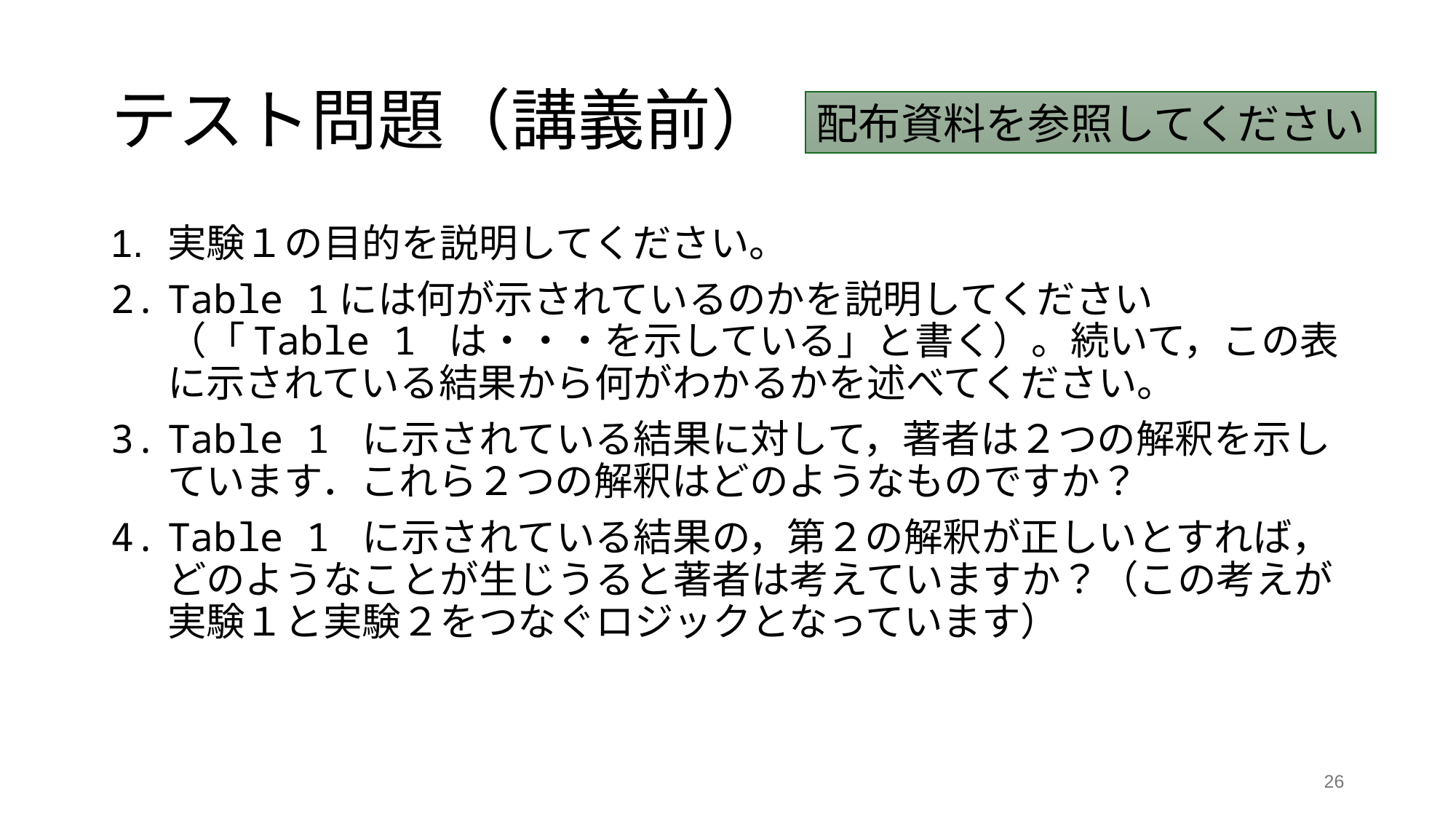

# テスト問題（講義前）
配布資料を参照してください
実験１の目的を説明してください。
Table 1には何が示されているのかを説明してください（「Table 1 は・・・を示している」と書く）。続いて，この表に示されている結果から何がわかるかを述べてください。
Table 1 に示されている結果に対して，著者は２つの解釈を示しています．これら２つの解釈はどのようなものですか？
Table 1 に示されている結果の，第２の解釈が正しいとすれば，どのようなことが生じうると著者は考えていますか？（この考えが実験１と実験２をつなぐロジックとなっています）
26